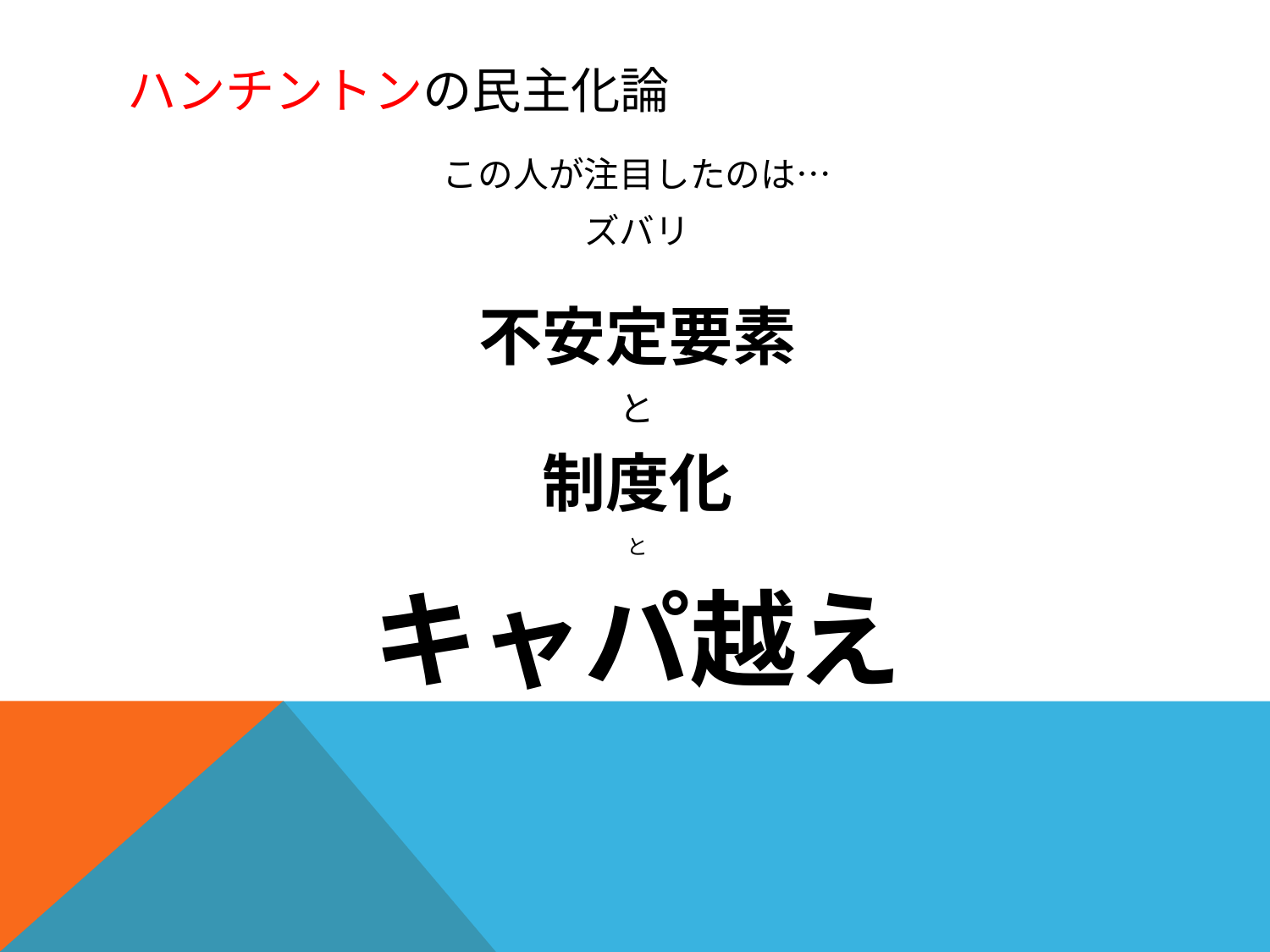

# ハンチントンの民主化論
この人が注目したのは…
ズバリ

不安定要素
と
制度化
と
キャパ越え